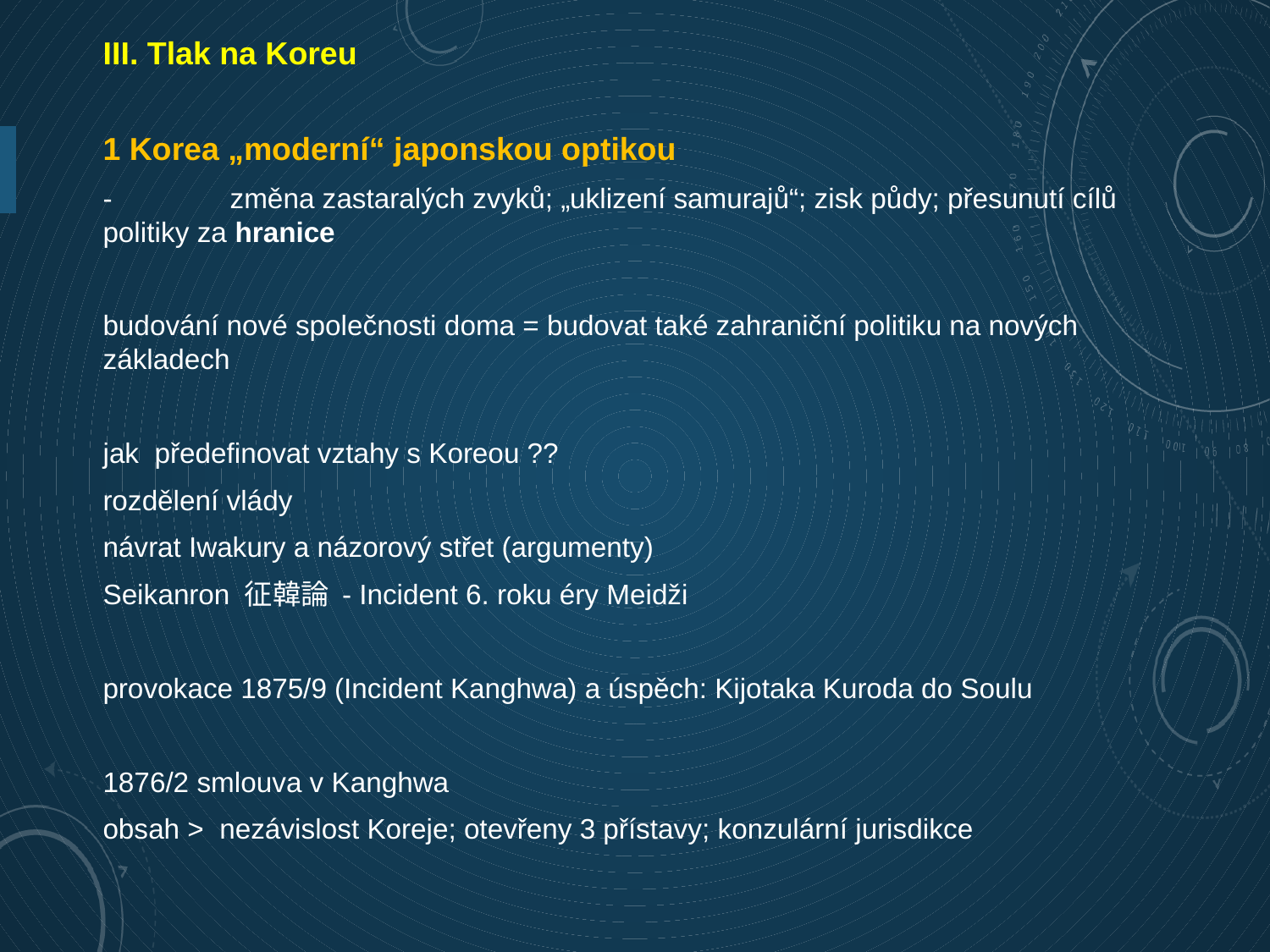

III. Tlak na Koreu

1 Korea „moderní“ japonskou optikou
-  	změna zastaralých zvyků; „uklizení samurajů“; zisk půdy; přesunutí cílů politiky za hranice

budování nové společnosti doma = budovat také zahraniční politiku na nových základech

jak  předefinovat vztahy s Koreou ??
rozdělení vlády
návrat Iwakury a názorový střet (argumenty)
Seikanron 征韓論 - Incident 6. roku éry Meidži

provokace 1875/9 (Incident Kanghwa) a úspěch: Kijotaka Kuroda do Soulu

1876/2 smlouva v Kanghwa
obsah >  nezávislost Koreje; otevřeny 3 přístavy; konzulární jurisdikce